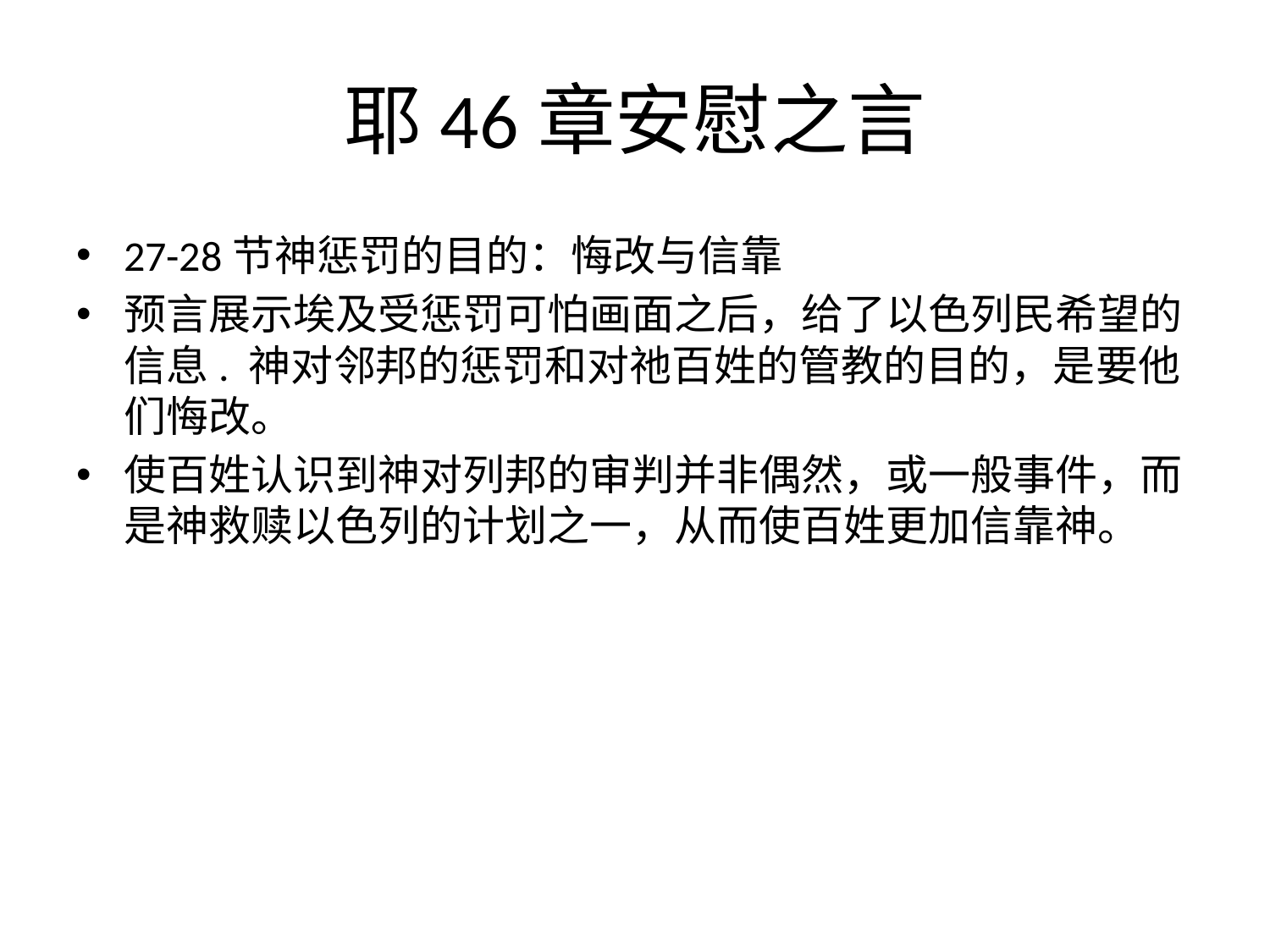

# 耶46章安慰之言
27-28节神惩罚的目的：悔改与信靠
预言展示埃及受惩罚可怕画面之后，给了以色列民希望的信息. 神对邻邦的惩罚和对祂百姓的管教的目的，是要他们悔改。
使百姓认识到神对列邦的审判并非偶然，或一般事件，而是神救赎以色列的计划之一，从而使百姓更加信靠神。